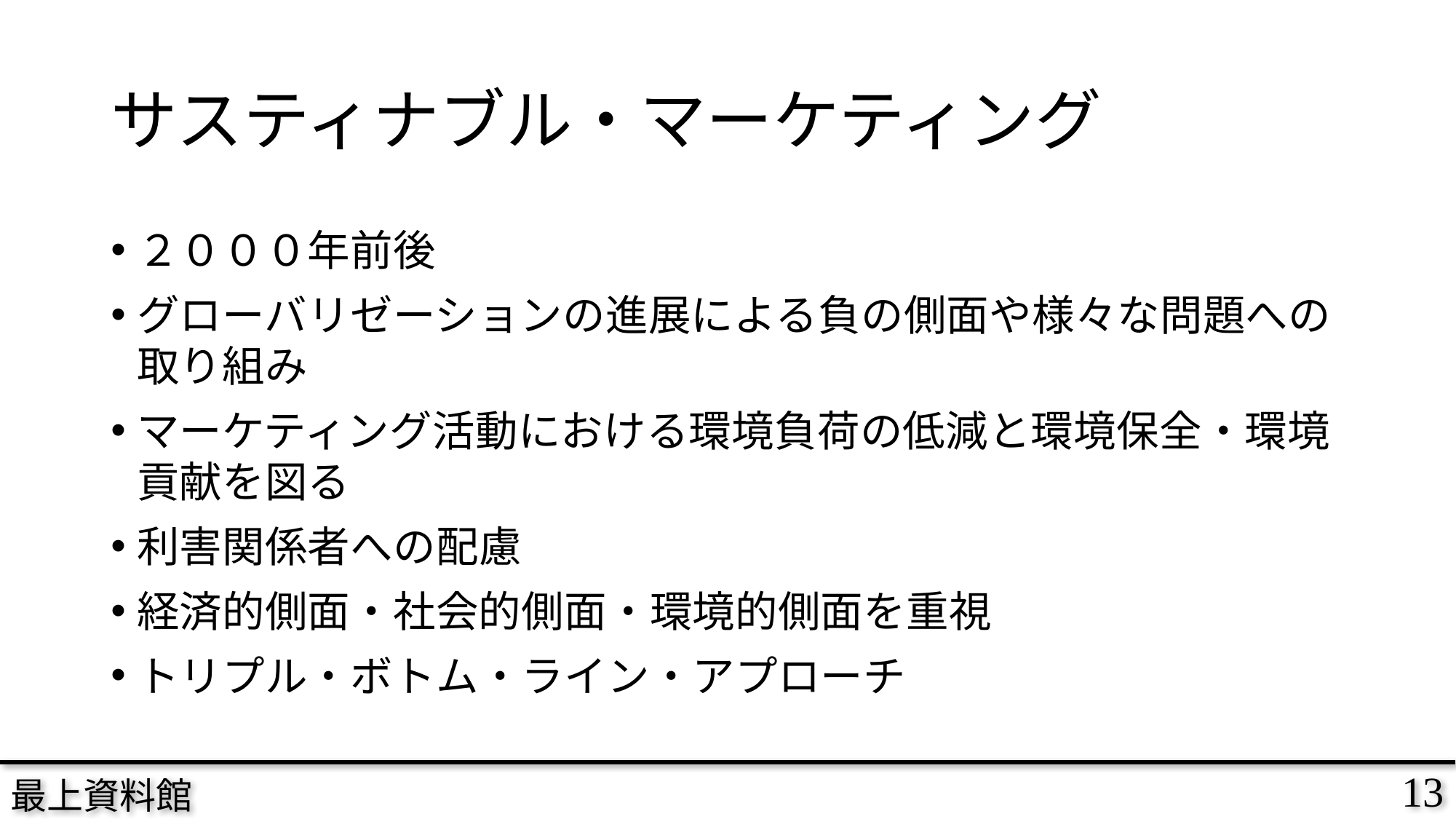

# サスティナブル・マーケティング
２０００年前後
グローバリゼーションの進展による負の側面や様々な問題への取り組み
マーケティング活動における環境負荷の低減と環境保全・環境貢献を図る
利害関係者への配慮
経済的側面・社会的側面・環境的側面を重視
トリプル・ボトム・ライン・アプローチ